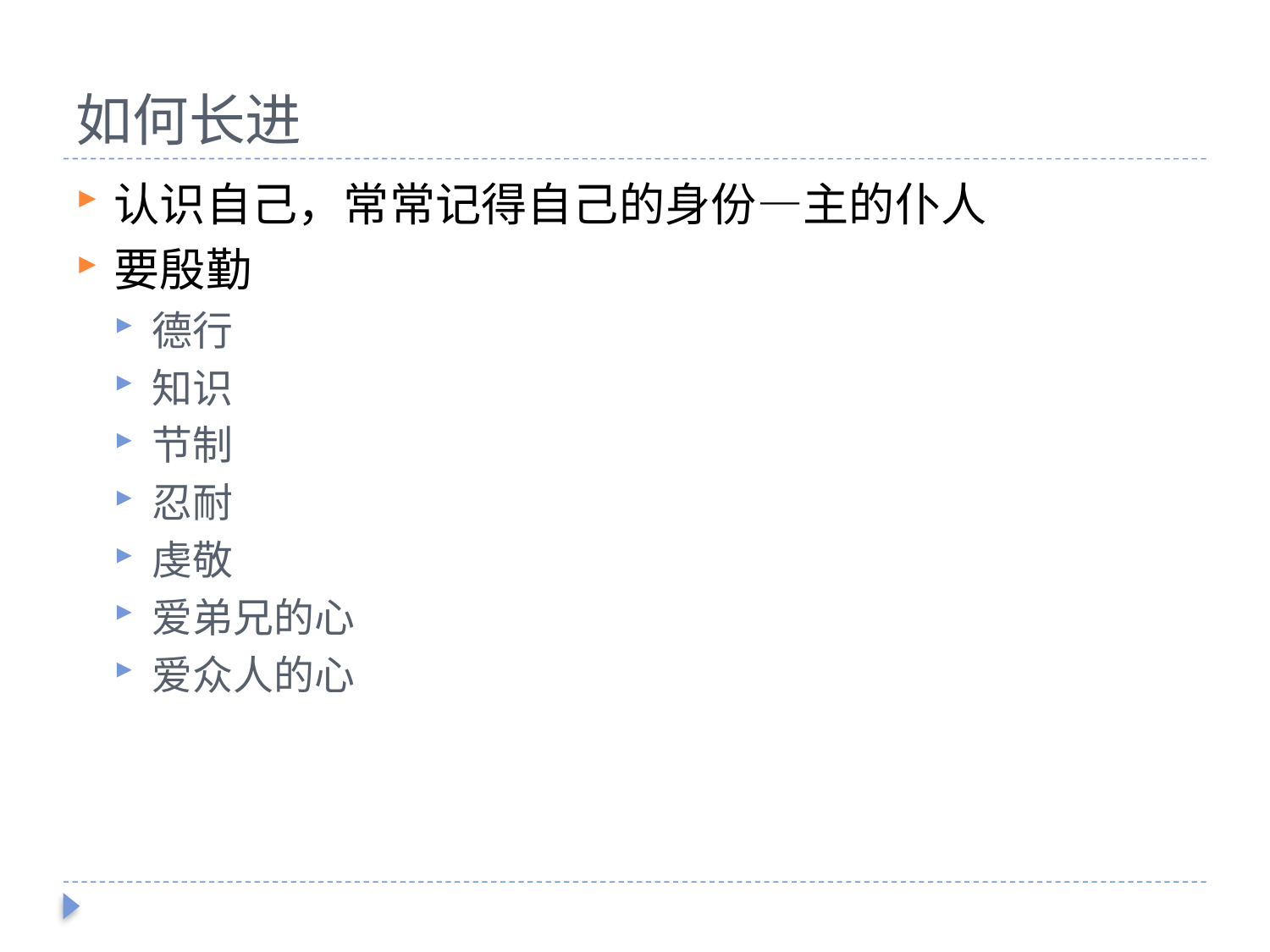

# 如何长进
认识自己，常常记得自己的身份—主的仆人
要殷勤
德行
知识
节制
忍耐
虔敬
爱弟兄的心
爱众人的心